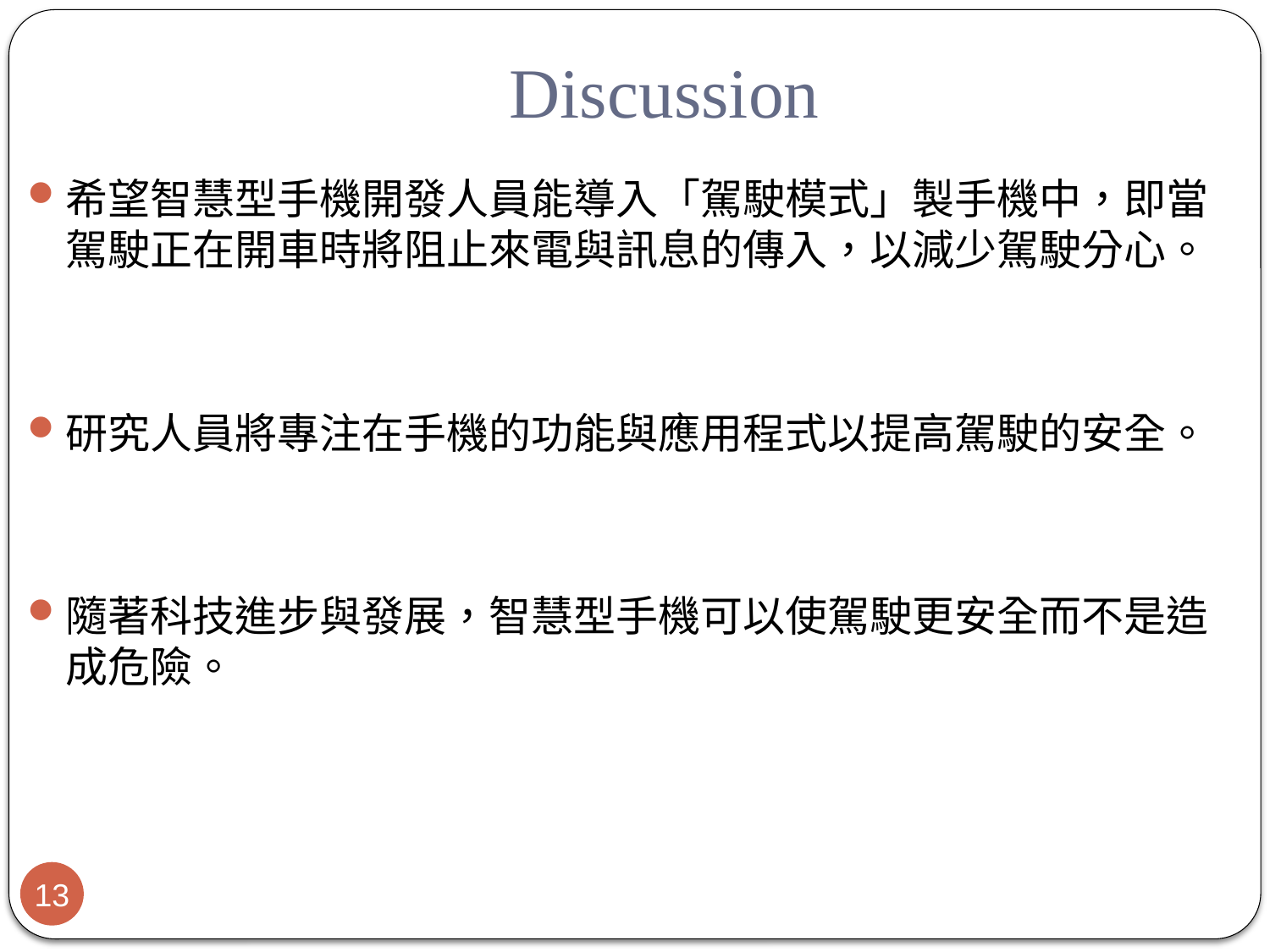

# Discussion
希望智慧型手機開發人員能導入「駕駛模式」製手機中，即當駕駛正在開車時將阻止來電與訊息的傳入，以減少駕駛分心。

研究人員將專注在手機的功能與應用程式以提高駕駛的安全。

隨著科技進步與發展，智慧型手機可以使駕駛更安全而不是造成危險。

13